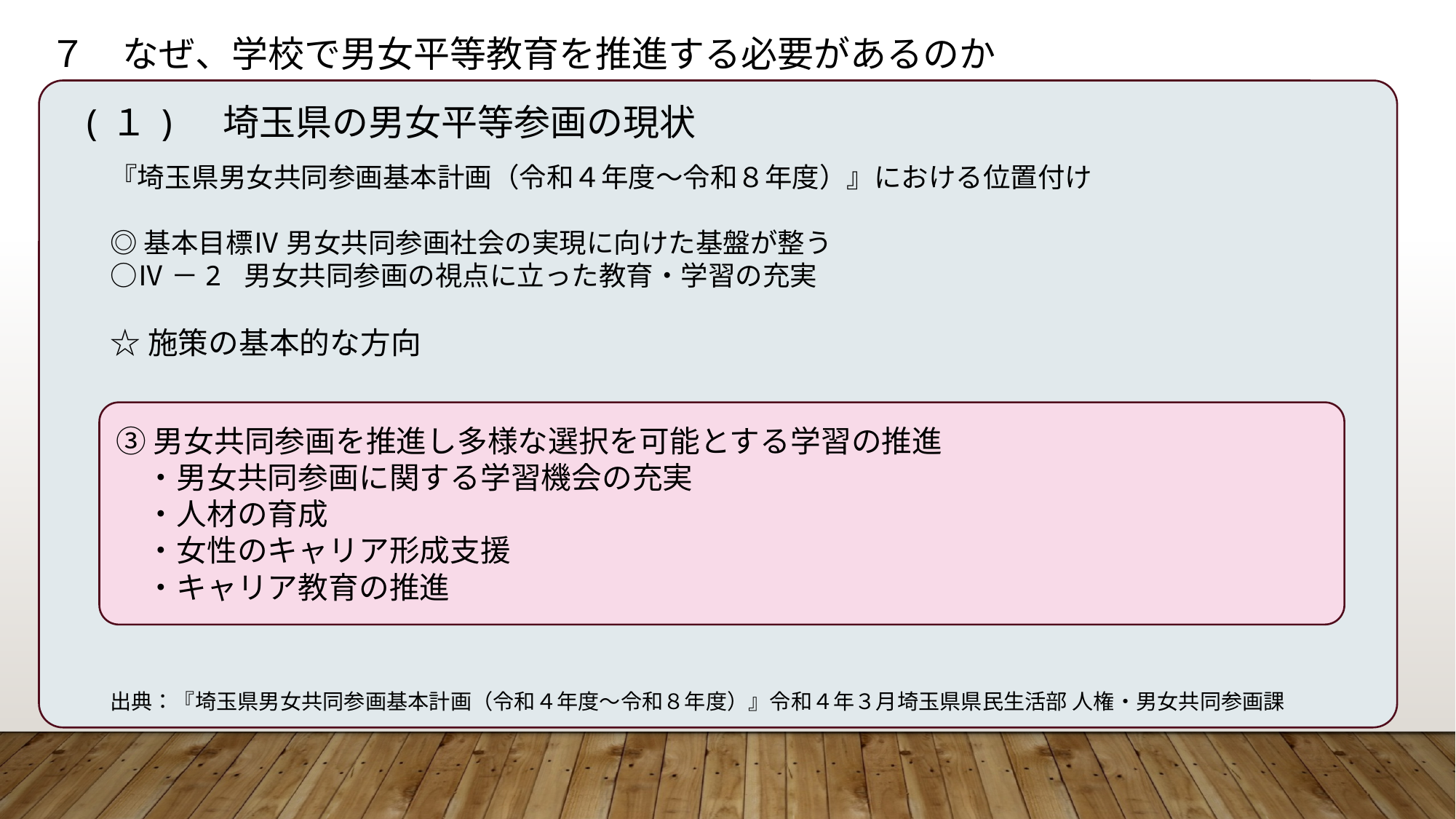

７　なぜ、学校で男女平等教育を推進する必要があるのか

(１)　埼玉県の男女平等参画の現状
『埼玉県男女共同参画基本計画（令和４年度～令和８年度）』における位置付け

◎基本目標Ⅳ 男女共同参画社会の実現に向けた基盤が整う
○Ⅳ－2 男女共同参画の視点に立った教育・学習の充実

☆施策の基本的な方向

出典：『埼玉県男女共同参画基本計画（令和４年度～令和８年度）』令和４年３月埼玉県県民生活部 人権・男女共同参画課
③男女共同参画を推進し多様な選択を可能とする学習の推進
　・男女共同参画に関する学習機会の充実
　・人材の育成
　・女性のキャリア形成支援
　・キャリア教育の推進